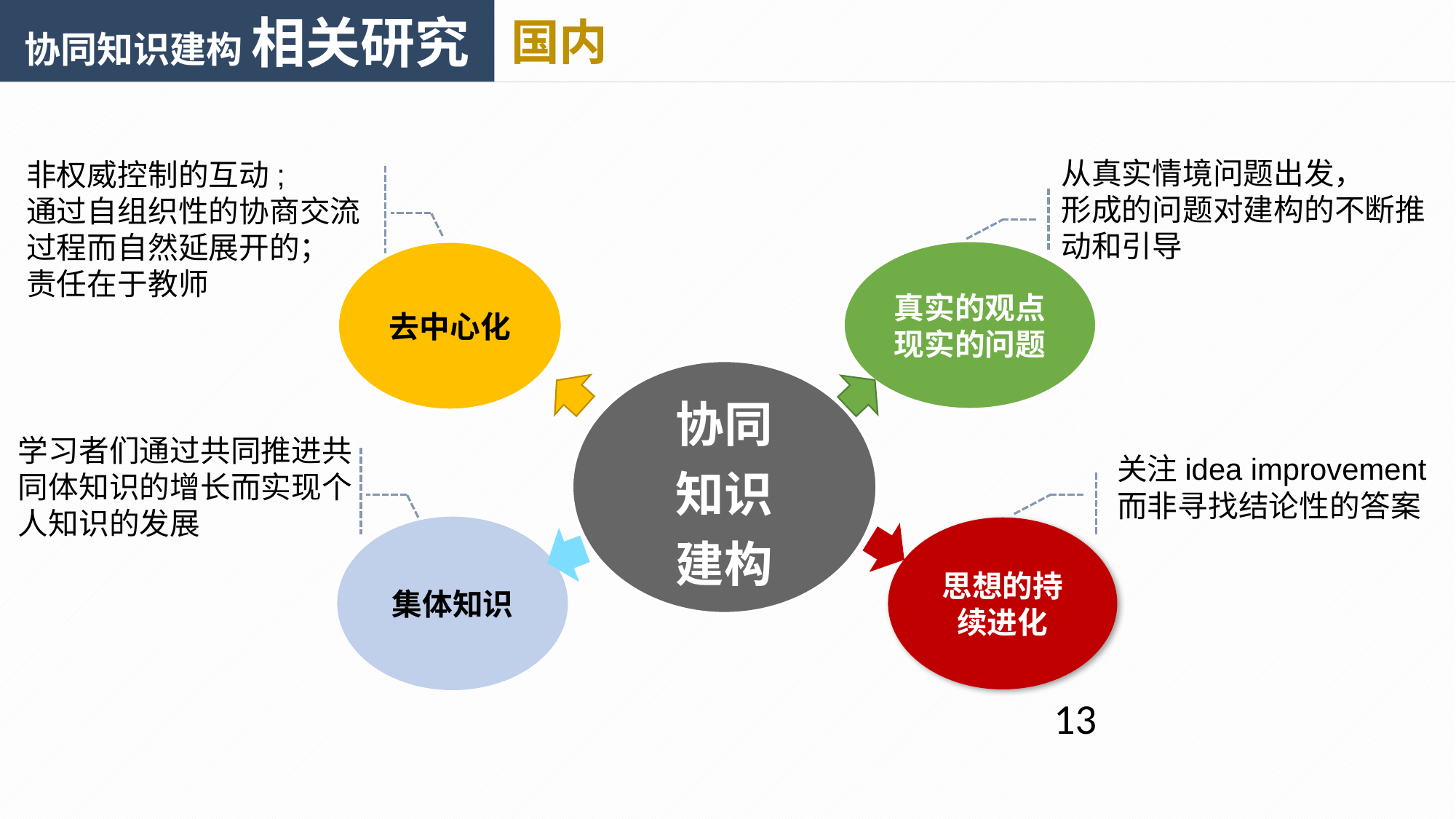

协同知识建构 相关研究
国内
从真实情境问题出发，
形成的问题对建构的不断推动和引导
非权威控制的互动;
通过自组织性的协商交流过程而自然延展开的；
责任在于教师
真实的观点
现实的问题
去中心化
协同
知识
建构

学习者们通过共同推进共同体知识的增长而实现个人知识的发展
关注idea improvement
而非寻找结论性的答案
集体知识
思想的持续进化

13